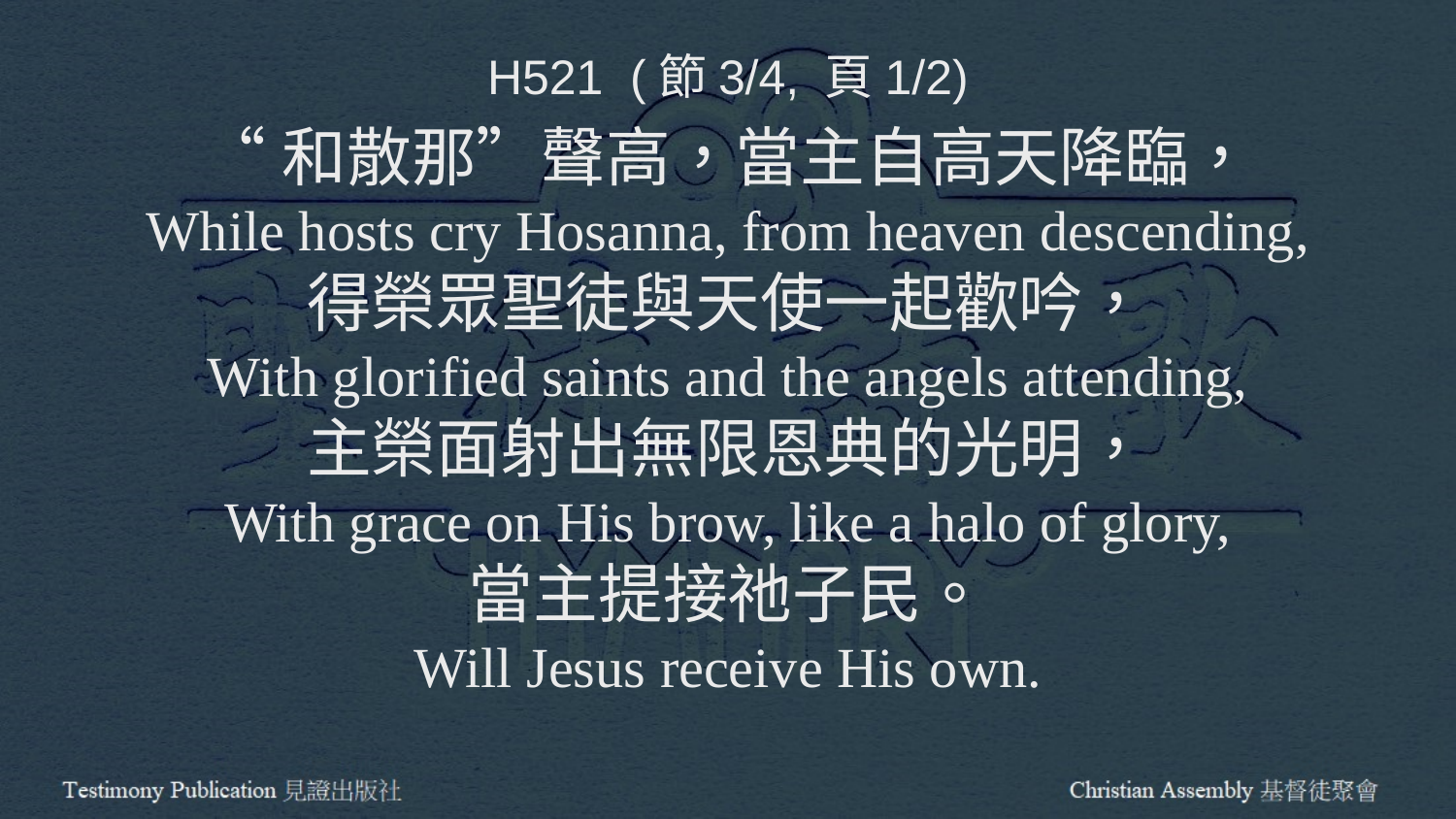

H521  (節3/4, 頁1/2)
“和散那”聲高，當主自高天降臨，
While hosts cry Hosanna, from heaven descending,
得榮眾聖徒與天使一起歡吟，
With glorified saints and the angels attending,
主榮面射出無限恩典的光明，
With grace on His brow, like a halo of glory,
當主提接祂子民。
Will Jesus receive His own.